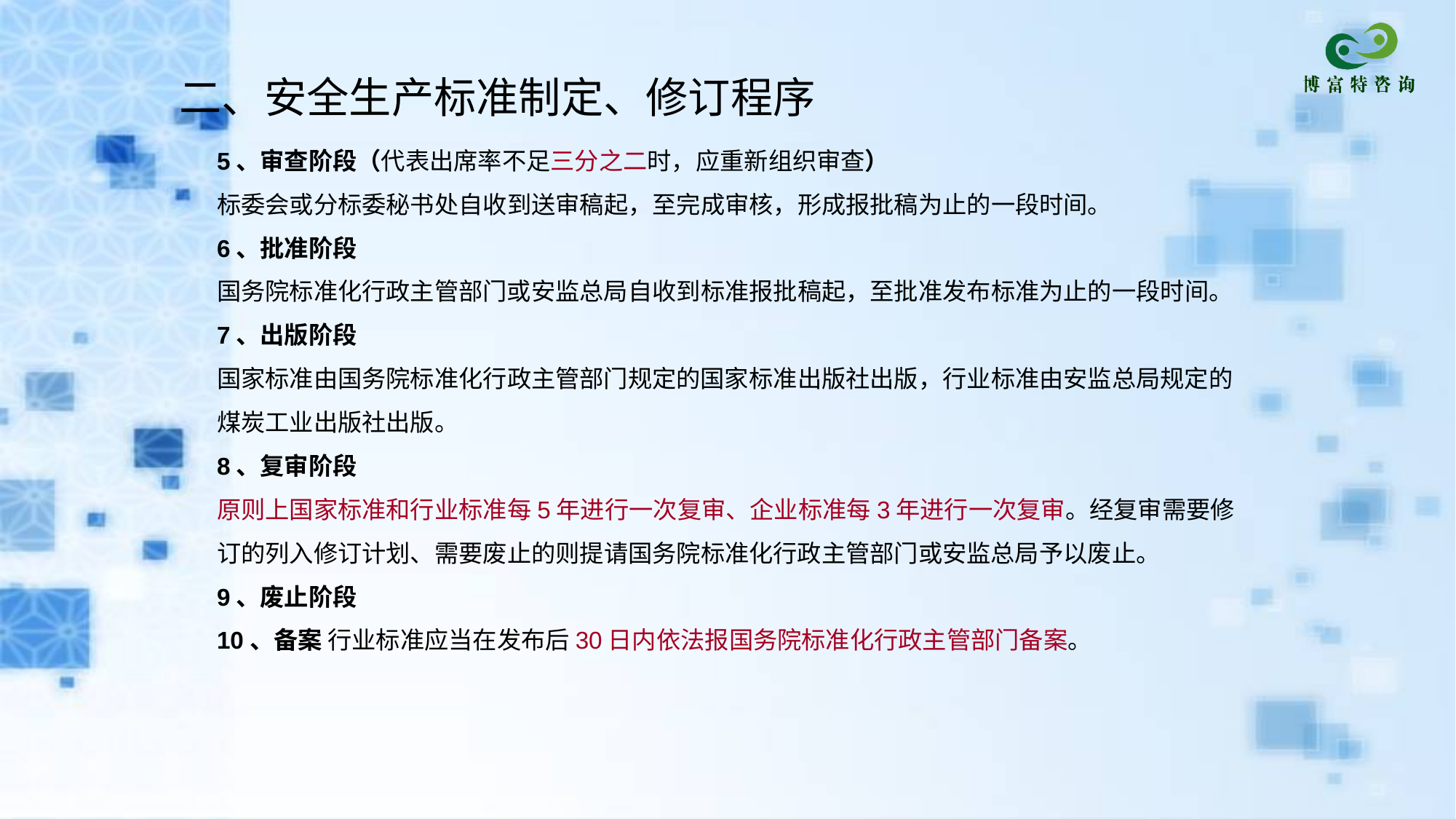

二、安全生产标准制定、修订程序
5、审查阶段（代表出席率不足三分之二时，应重新组织审查）
标委会或分标委秘书处自收到送审稿起，至完成审核，形成报批稿为止的一段时间。
6、批准阶段
国务院标准化行政主管部门或安监总局自收到标准报批稿起，至批准发布标准为止的一段时间。
7、出版阶段
国家标准由国务院标准化行政主管部门规定的国家标准出版社出版，行业标准由安监总局规定的煤炭工业出版社出版。
8、复审阶段
原则上国家标准和行业标准每5年进行一次复审、企业标准每3年进行一次复审。经复审需要修订的列入修订计划、需要废止的则提请国务院标准化行政主管部门或安监总局予以废止。
9、废止阶段
10、备案 行业标准应当在发布后30日内依法报国务院标准化行政主管部门备案。